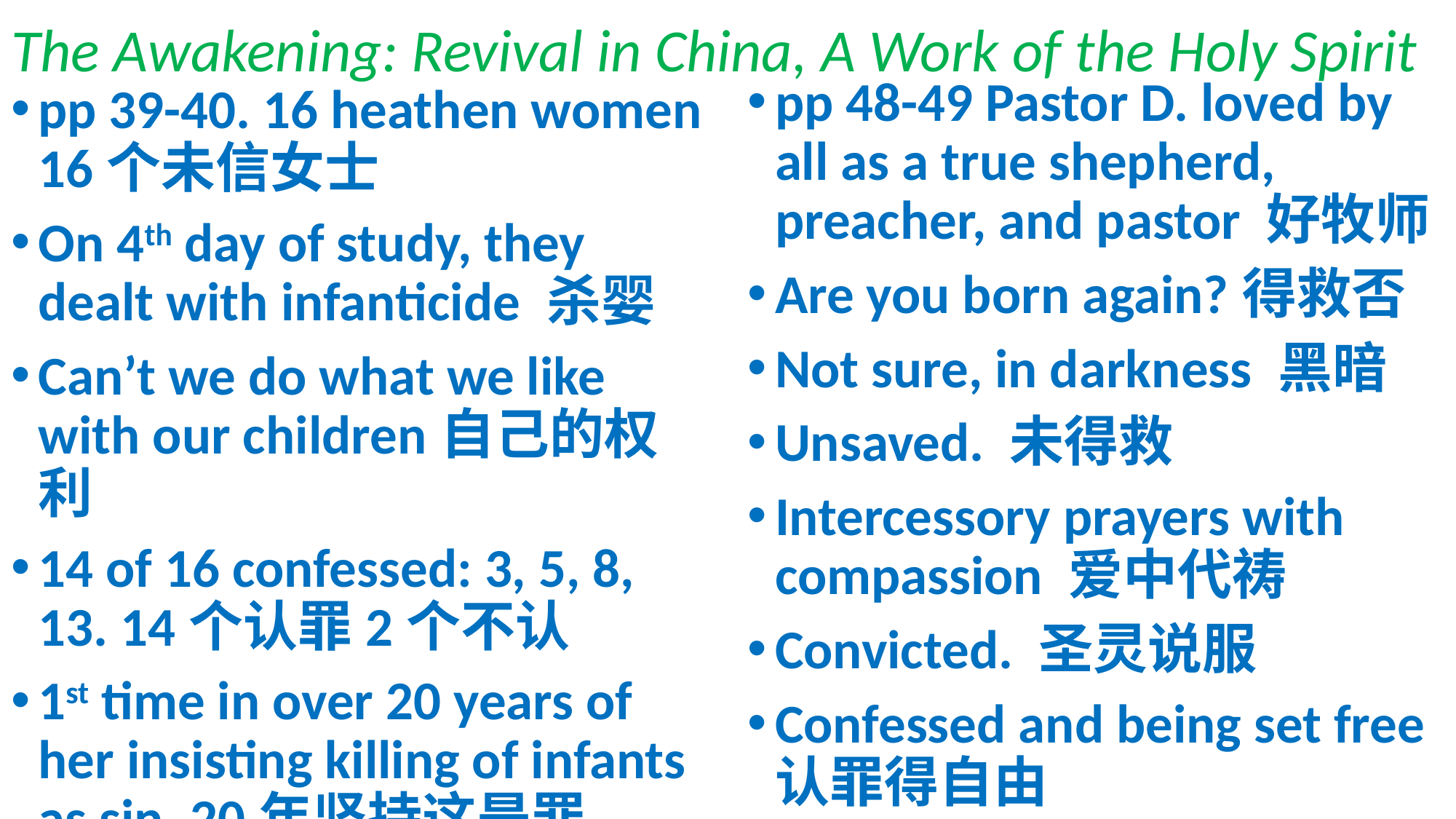

# The Awakening: Revival in China, A Work of the Holy Spirit
pp 48-49 Pastor D. loved by all as a true shepherd, preacher, and pastor 好牧师
Are you born again?得救否
Not sure, in darkness 黑暗
Unsaved. 未得救
Intercessory prayers with compassion 爱中代祷
Convicted. 圣灵说服
Confessed and being set free 认罪得自由
pp 39-40. 16 heathen women 16个未信女士
On 4th day of study, they dealt with infanticide 杀婴
Can’t we do what we like with our children自己的权利
14 of 16 confessed: 3, 5, 8, 13. 14个认罪2个不认
1st time in over 20 years of her insisting killing of infants as sin, 20年坚持这是罪